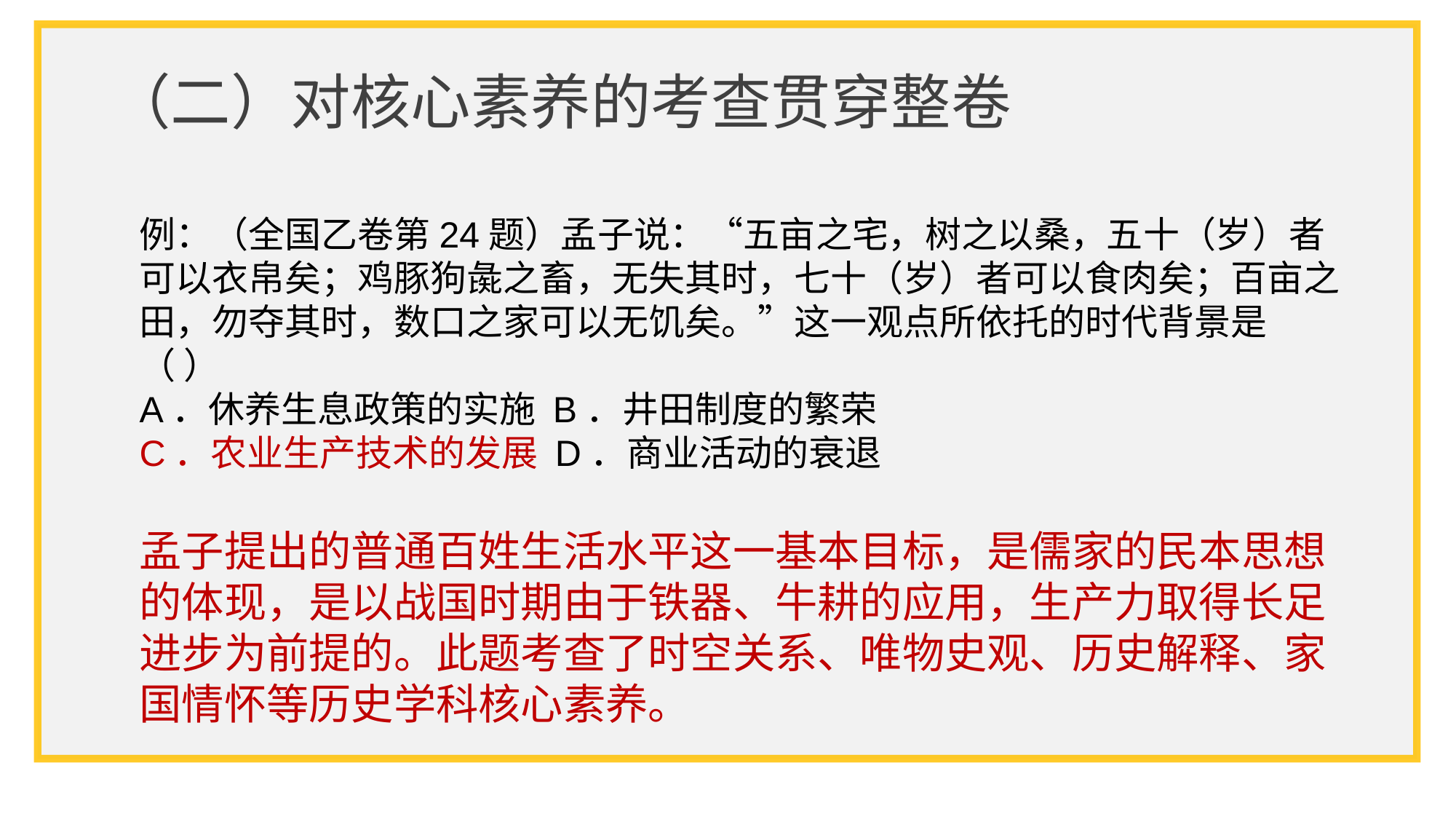

# （二）对核心素养的考查贯穿整卷
例：（全国乙卷第24题）孟子说：“五亩之宅，树之以桑，五十（岁）者可以衣帛矣；鸡豚狗彘之畜，无失其时，七十（岁）者可以食肉矣；百亩之田，勿夺其时，数口之家可以无饥矣。”这一观点所依托的时代背景是（ ）
A．休养生息政策的实施 B．井田制度的繁荣
C．农业生产技术的发展 D．商业活动的衰退

孟子提出的普通百姓生活水平这一基本目标，是儒家的民本思想的体现，是以战国时期由于铁器、牛耕的应用，生产力取得长足进步为前提的。此题考查了时空关系、唯物史观、历史解释、家国情怀等历史学科核心素养。